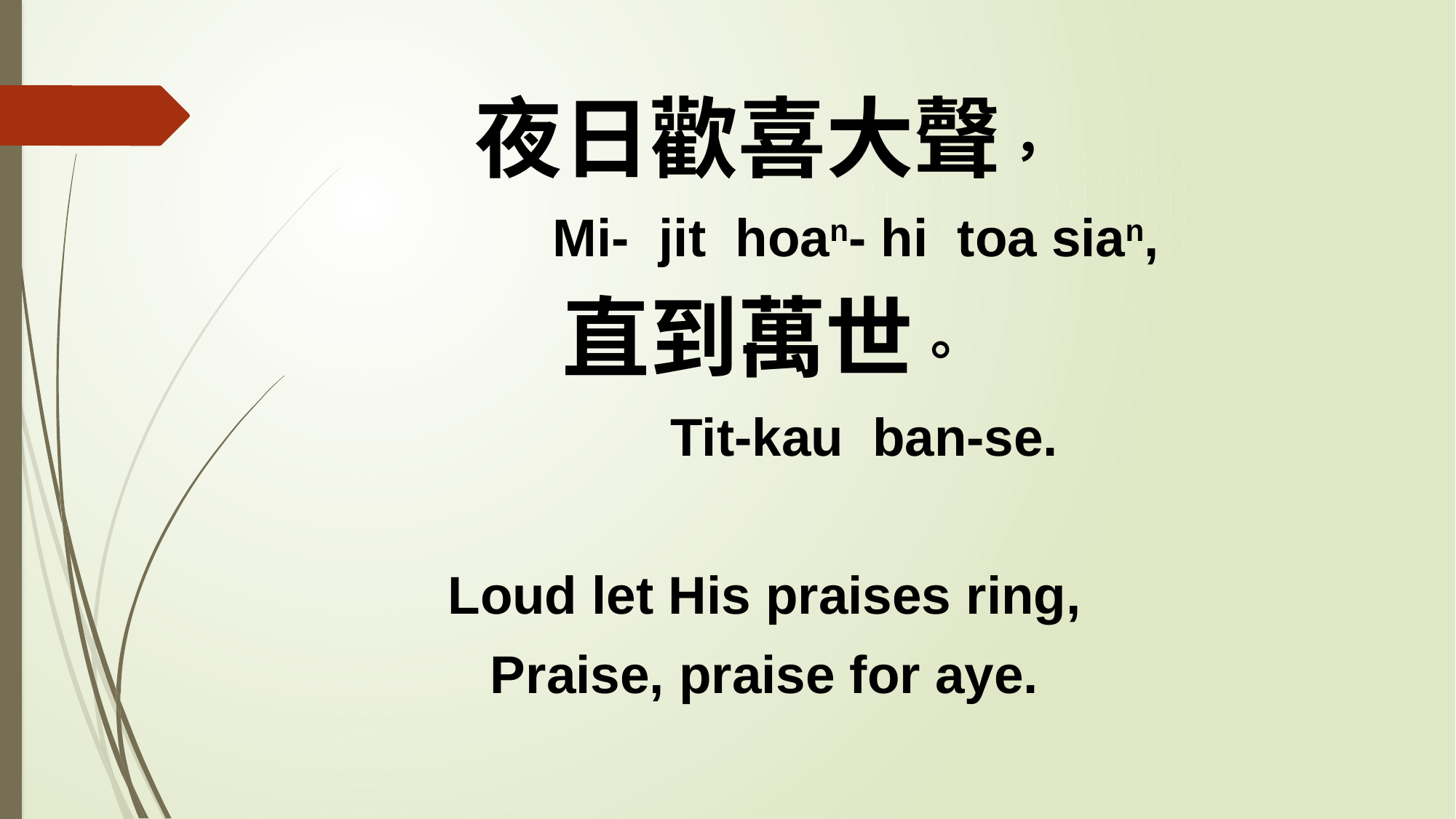

夜日歡喜大聲，
                     Mi-  jit  hoan- hi  toa sian,
直到萬世。
                             Tit-kau  ban-se.

Loud let His praises ring,
Praise, praise for aye.